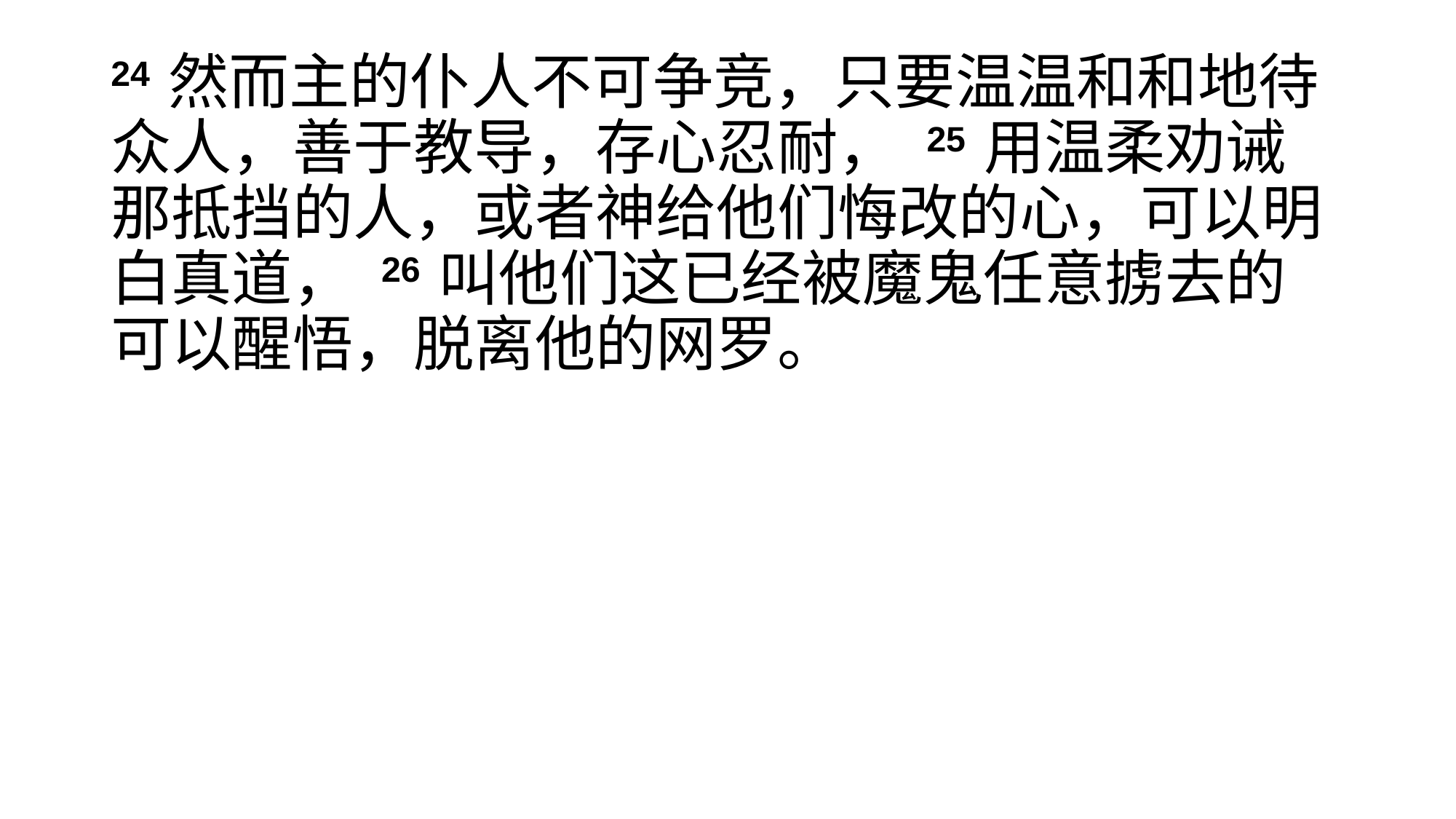

24 然而主的仆人不可争竞，只要温温和和地待众人，善于教导，存心忍耐， 25 用温柔劝诫那抵挡的人，或者神给他们悔改的心，可以明白真道， 26 叫他们这已经被魔鬼任意掳去的可以醒悟，脱离他的网罗。